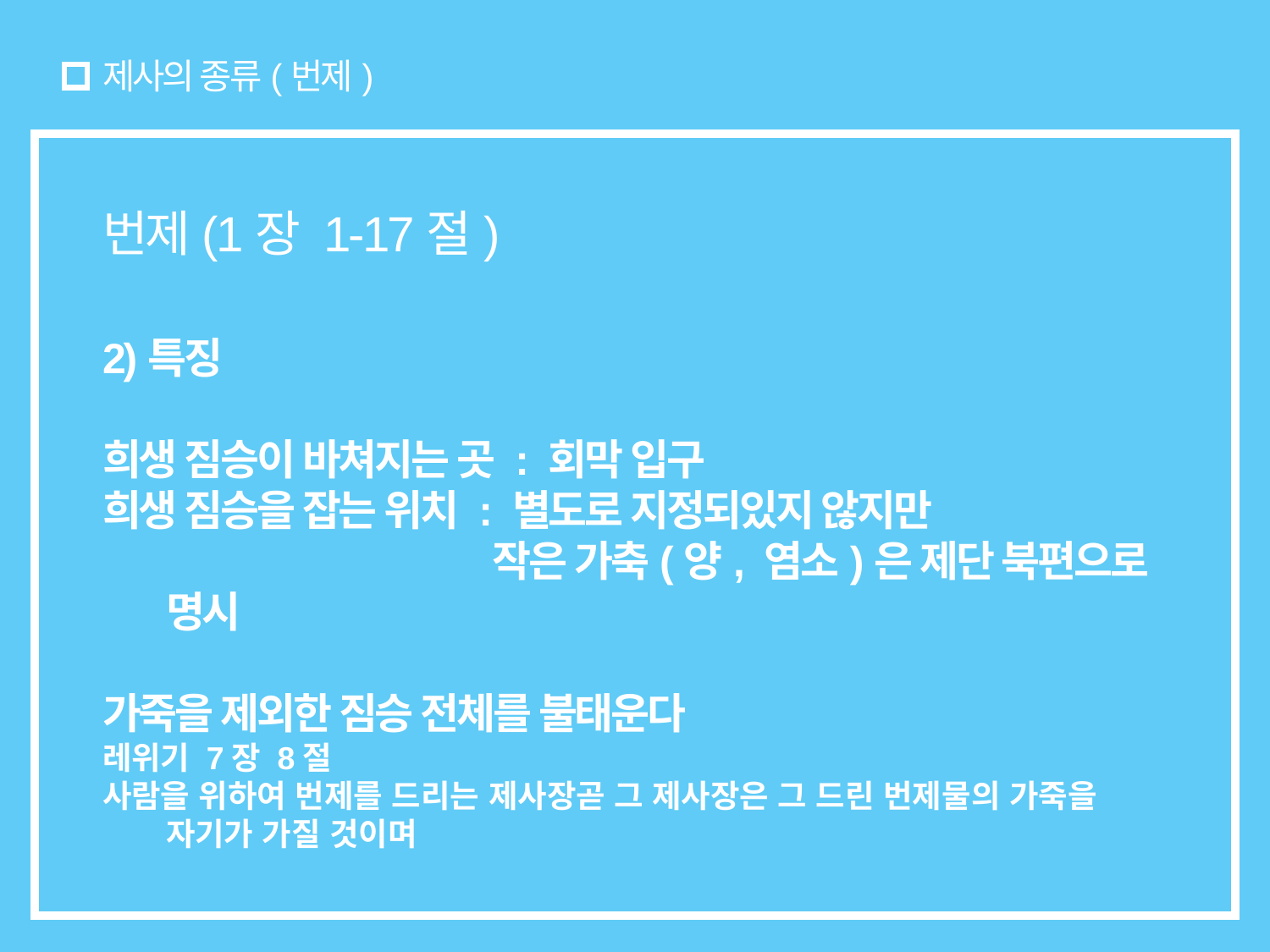

# 제사의 종류(번제)

번제(1장 1-17절)
2)특징

희생 짐승이 바쳐지는 곳 : 회막 입구
희생 짐승을 잡는 위치 : 별도로 지정되있지 않지만
                                         작은 가축(양, 염소)은 제단 북편으로 명시

가죽을 제외한 짐승 전체를 불태운다
레위기 7장 8절
사람을 위하여 번제를 드리는 제사장곧 그 제사장은 그 드린 번제물의 가죽을 자기가 가질 것이며